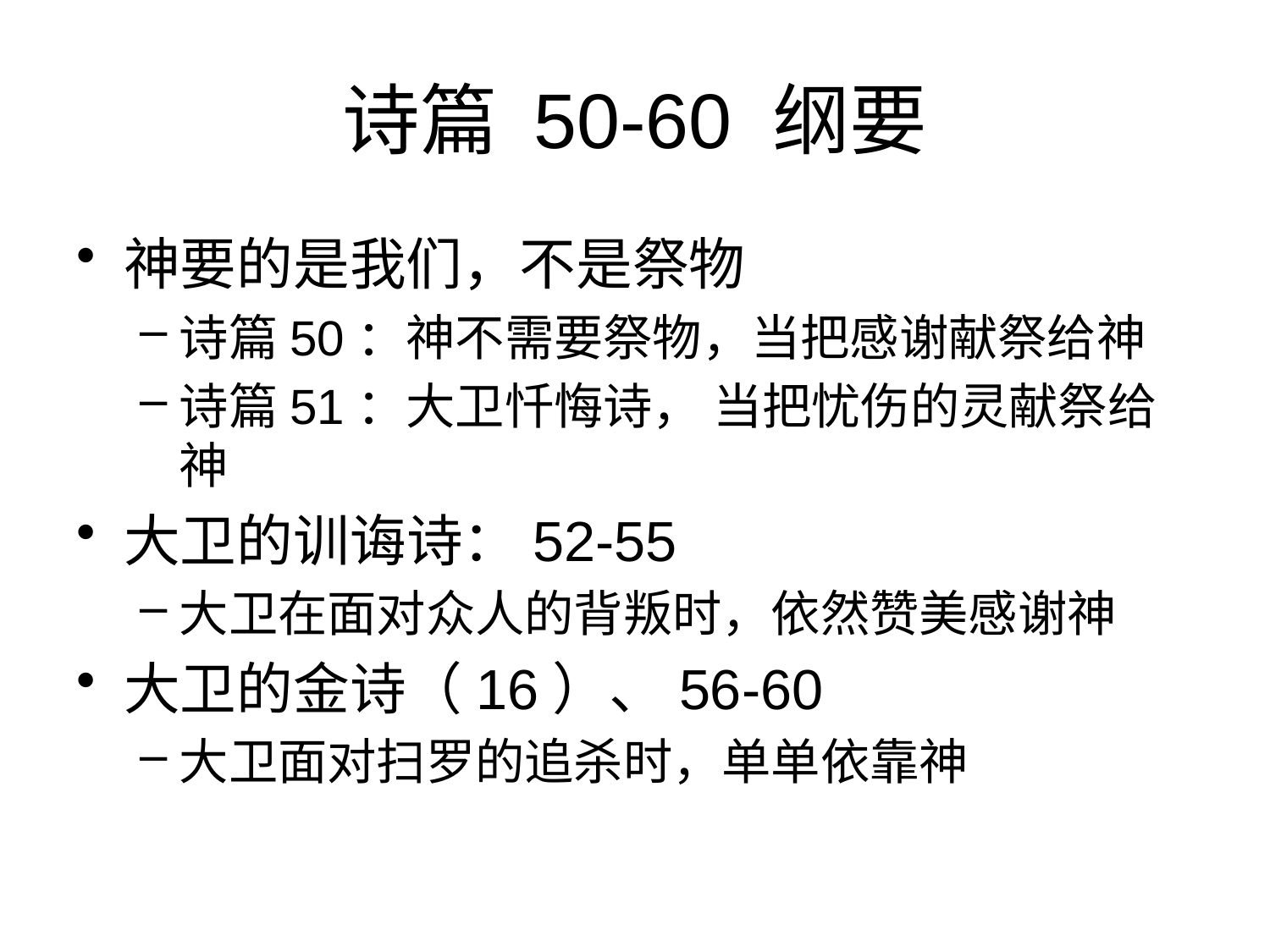

# 诗篇 50-60 纲要
神要的是我们，不是祭物
诗篇50：神不需要祭物，当把感谢献祭给神
诗篇51：大卫忏悔诗， 当把忧伤的灵献祭给神
大卫的训诲诗：52-55
大卫在面对众人的背叛时，依然赞美感谢神
大卫的金诗（16）、56-60
大卫面对扫罗的追杀时，单单依靠神